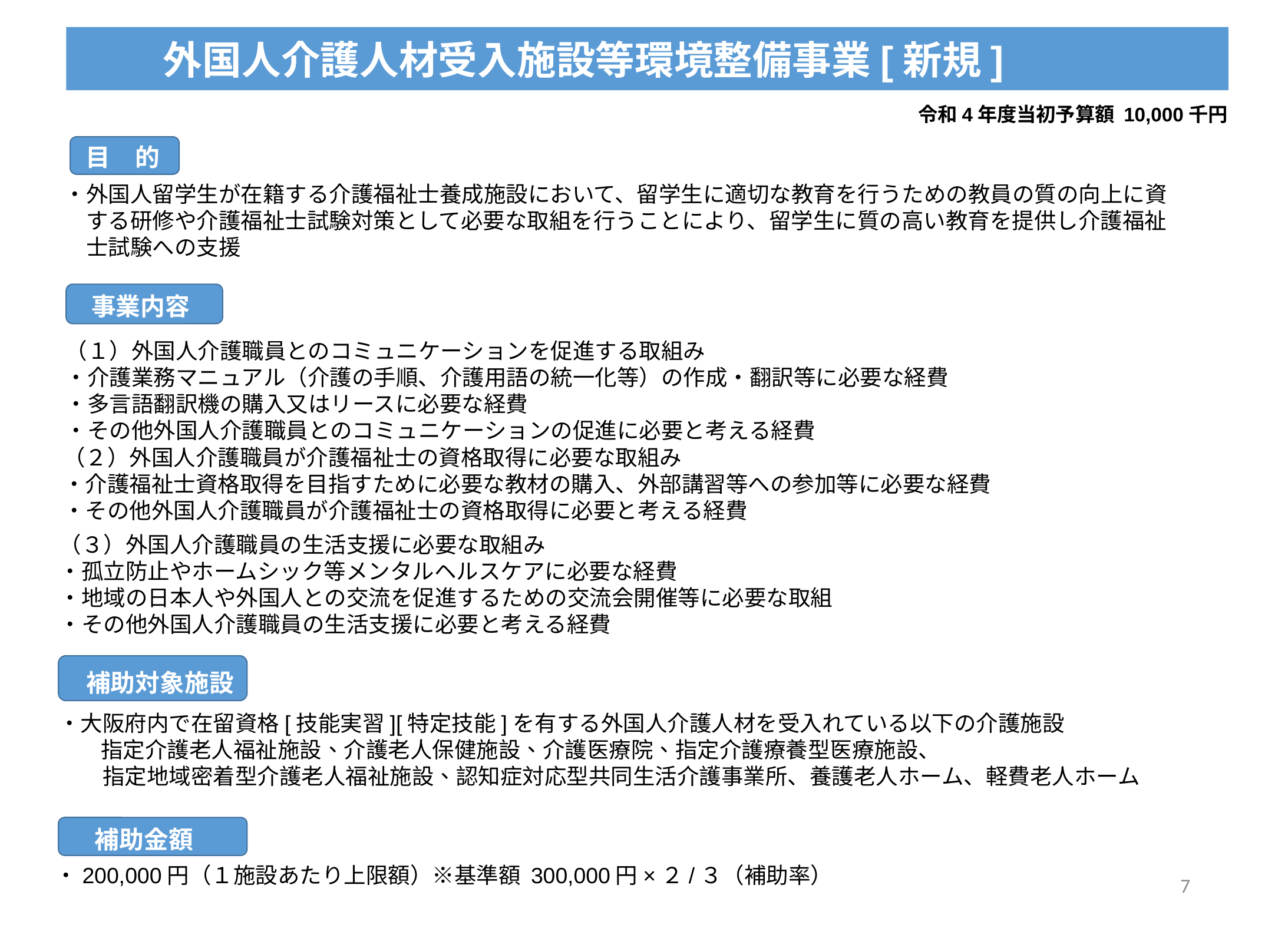

外国人介護人材受入施設等環境整備事業[新規]
令和4年度当初予算額 10,000千円

目　的
・外国人留学生が在籍する介護福祉士養成施設において、留学生に適切な教育を行うための教員の質の向上に資
　する研修や介護福祉士試験対策として必要な取組を行うことにより、留学生に質の高い教育を提供し介護福祉
　士試験への支援

事業内容
（１）外国人介護職員とのコミュニケーションを促進する取組み
・介護業務マニュアル（介護の手順、介護用語の統一化等）の作成・翻訳等に必要な経費
・多言語翻訳機の購入又はリースに必要な経費
・その他外国人介護職員とのコミュニケーションの促進に必要と考える経費
（２）外国人介護職員が介護福祉士の資格取得に必要な取組み
・介護福祉士資格取得を目指すために必要な教材の購入、外部講習等への参加等に必要な経費
・その他外国人介護職員が介護福祉士の資格取得に必要と考える経費
（３）外国人介護職員の生活支援に必要な取組み
・孤立防止やホームシック等メンタルヘルスケアに必要な経費
・地域の日本人や外国人との交流を促進するための交流会開催等に必要な取組
・その他外国人介護職員の生活支援に必要と考える経費

補助対象施設
・大阪府内で在留資格[技能実習][特定技能]を有する外国人介護人材を受入れている以下の介護施設
   　指定介護老人福祉施設、介護老人保健施設、介護医療院、指定介護療養型医療施設、
　　指定地域密着型介護老人福祉施設、認知症対応型共同生活介護事業所、養護老人ホーム、軽費老人ホーム

補助金額
・200,000円（１施設あたり上限額）※基準額 300,000円×２/３（補助率）
7